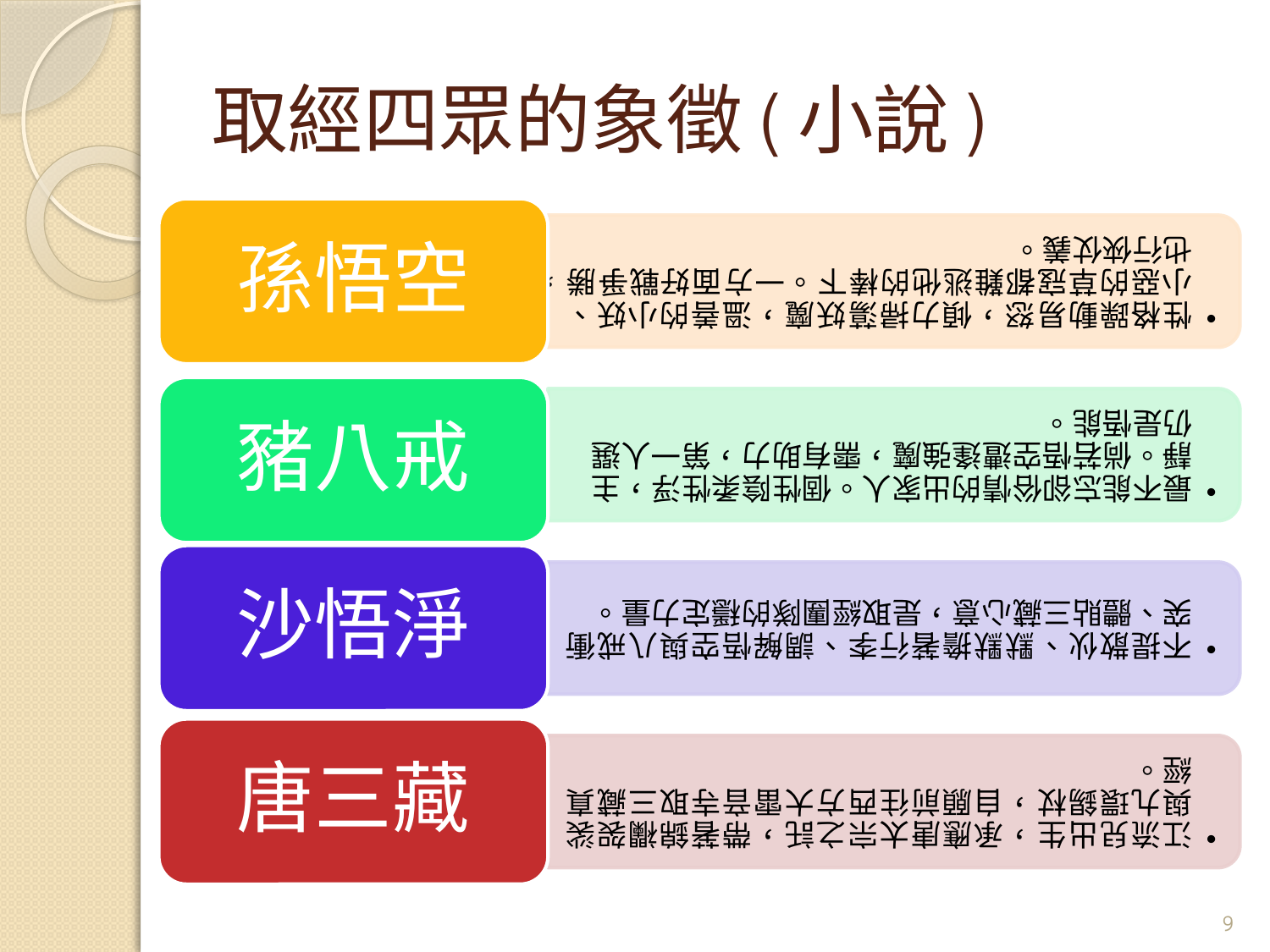

# 取經四眾的象徵(小說)
性格躁動易怒，傾力掃蕩妖魔，溫善的小妖、小惡的草寇都難逃他的棒下。一方面好戰爭勝，也行俠仗義。
孫悟空
最不能忘卻俗情的出家人。個性陰柔性浮，主靜。倘若悟空遭逢強魔，需有助力，第一人選仍是悟能。
豬八戒
不提散伙、默默擔著行李、調解悟空與八戒衝突、體貼三藏心意，是取經團隊的穩定力量。
沙悟淨
江流兒出生，承應唐太宗之託，帶著錦襴袈裟與九環錫杖，自願前往西方大雷音寺取三藏真經。
唐三藏
9